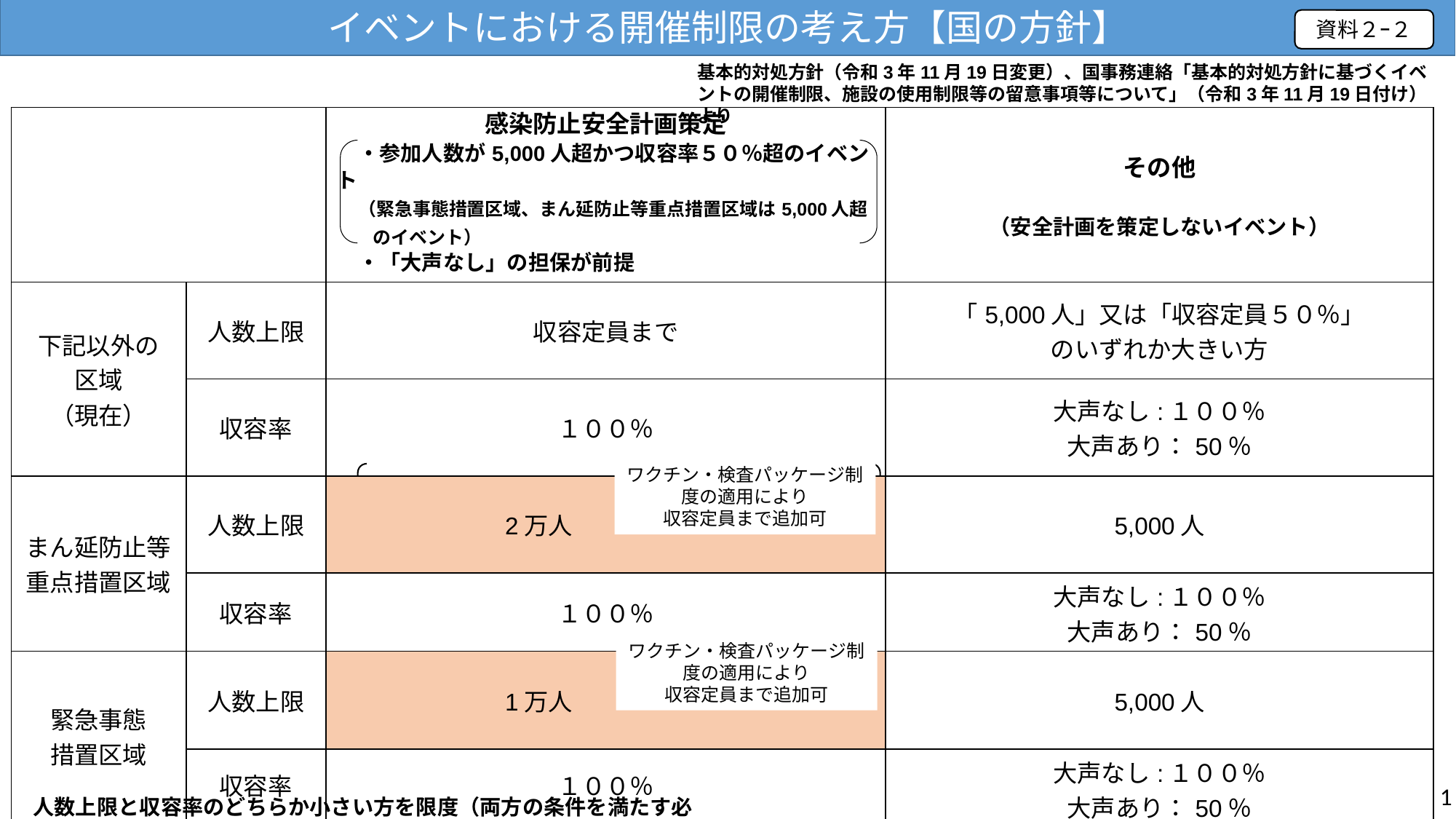

イベントにおける開催制限の考え方【国の方針】
資料２ｰ２
基本的対処方針（令和3年11月19日変更）、国事務連絡「基本的対処方針に基づくイベントの開催制限、施設の使用制限等の留意事項等について」（令和3年11月19日付け）より
|  |  | 感染防止安全計画策定 　・参加人数が5,000人超かつ収容率５０％超のイベント 　（緊急事態措置区域、まん延防止等重点措置区域は5,000人超 　　のイベント） 　・「大声なし」の担保が前提 | その他 （安全計画を策定しないイベント） |
| --- | --- | --- | --- |
| 下記以外の 区域 （現在） | 人数上限 | 収容定員まで | 「5,000人」又は「収容定員５０％」 のいずれか大きい方 |
|  | 収容率 | １００％ | 大声なし:１００％ 大声あり：50％ |
| まん延防止等重点措置区域 | 人数上限 | 2万人 | 5,000人 |
|  | 収容率 | １００％ | 大声なし:１００％ 大声あり：50％ |
| 緊急事態 措置区域 | 人数上限 | 1万人 | 5,000人 |
|  | 収容率 | １００％ | 大声なし:１００％ 大声あり：50％ |

ワクチン・検査パッケージ制度の適用により
収容定員まで追加可

ワクチン・検査パッケージ制度の適用により
収容定員まで追加可
1
人数上限と収容率のどちらか小さい方を限度（両方の条件を満たす必要）